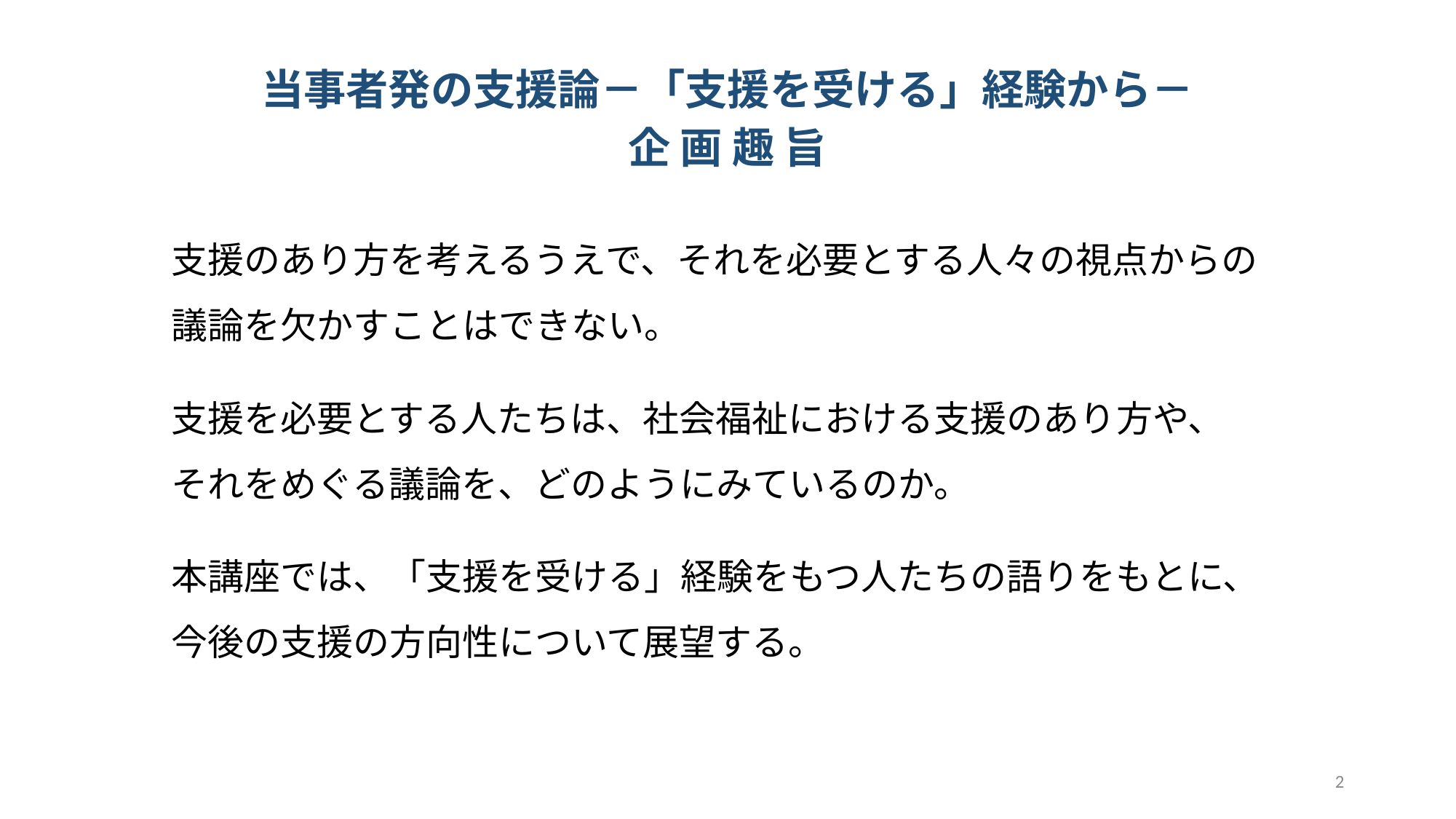

当事者発の支援論－「支援を受ける」経験から－
企 画 趣 旨
支援のあり方を考えるうえで、それを必要とする人々の視点からの
議論を欠かすことはできない。
支援を必要とする人たちは、社会福祉における支援のあり方や、
それをめぐる議論を、どのようにみているのか。
本講座では、「支援を受ける」経験をもつ人たちの語りをもとに、
今後の支援の方向性について展望する。
2